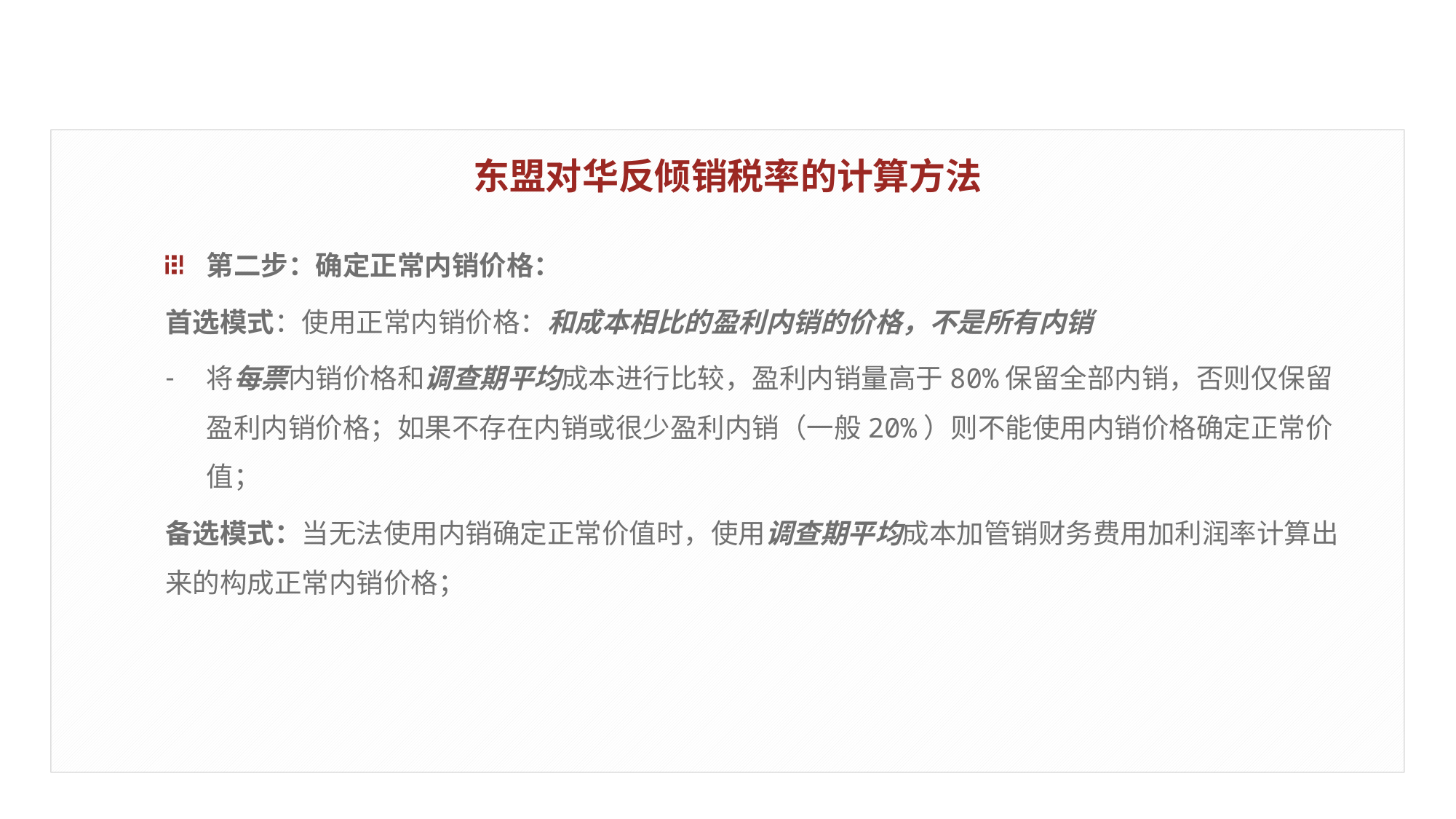

东盟对华反倾销税率的计算方法
第二步：确定正常内销价格：
首选模式：使用正常内销价格：和成本相比的盈利内销的价格，不是所有内销
将每票内销价格和调查期平均成本进行比较，盈利内销量高于80%保留全部内销，否则仅保留盈利内销价格；如果不存在内销或很少盈利内销（一般20%）则不能使用内销价格确定正常价值；
备选模式：当无法使用内销确定正常价值时，使用调查期平均成本加管销财务费用加利润率计算出来的构成正常内销价格；